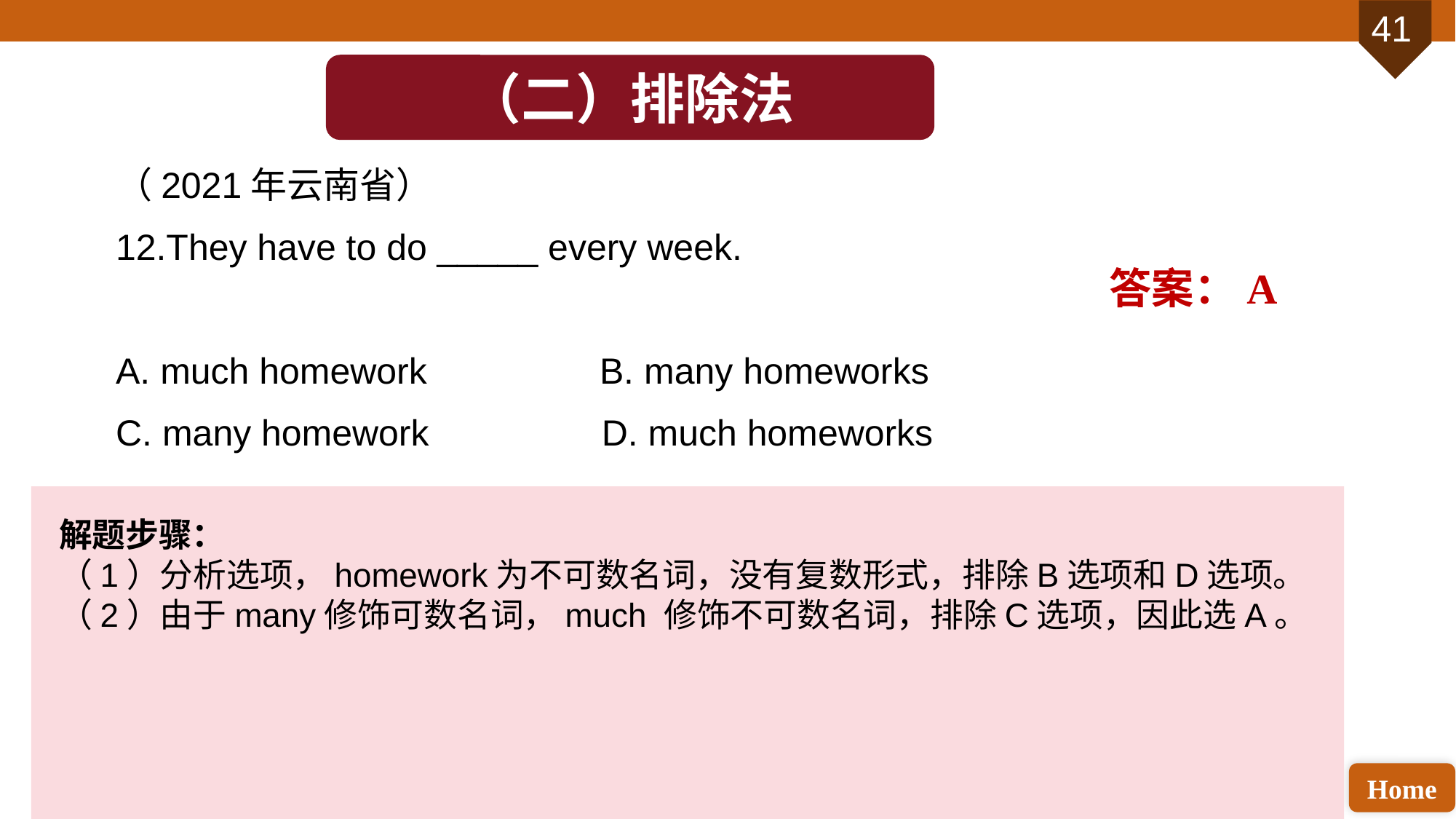

（二）排除法
（2021年云南省）
12.They have to do _____ every week.

A. much homework                 B. many homeworks
C. many homework                 D. much homeworks

答案：A

解题步骤：
（1）分析选项，homework为不可数名词，没有复数形式，排除B选项和D选项。
（2）由于many修饰可数名词，much 修饰不可数名词，排除C选项，因此选A。